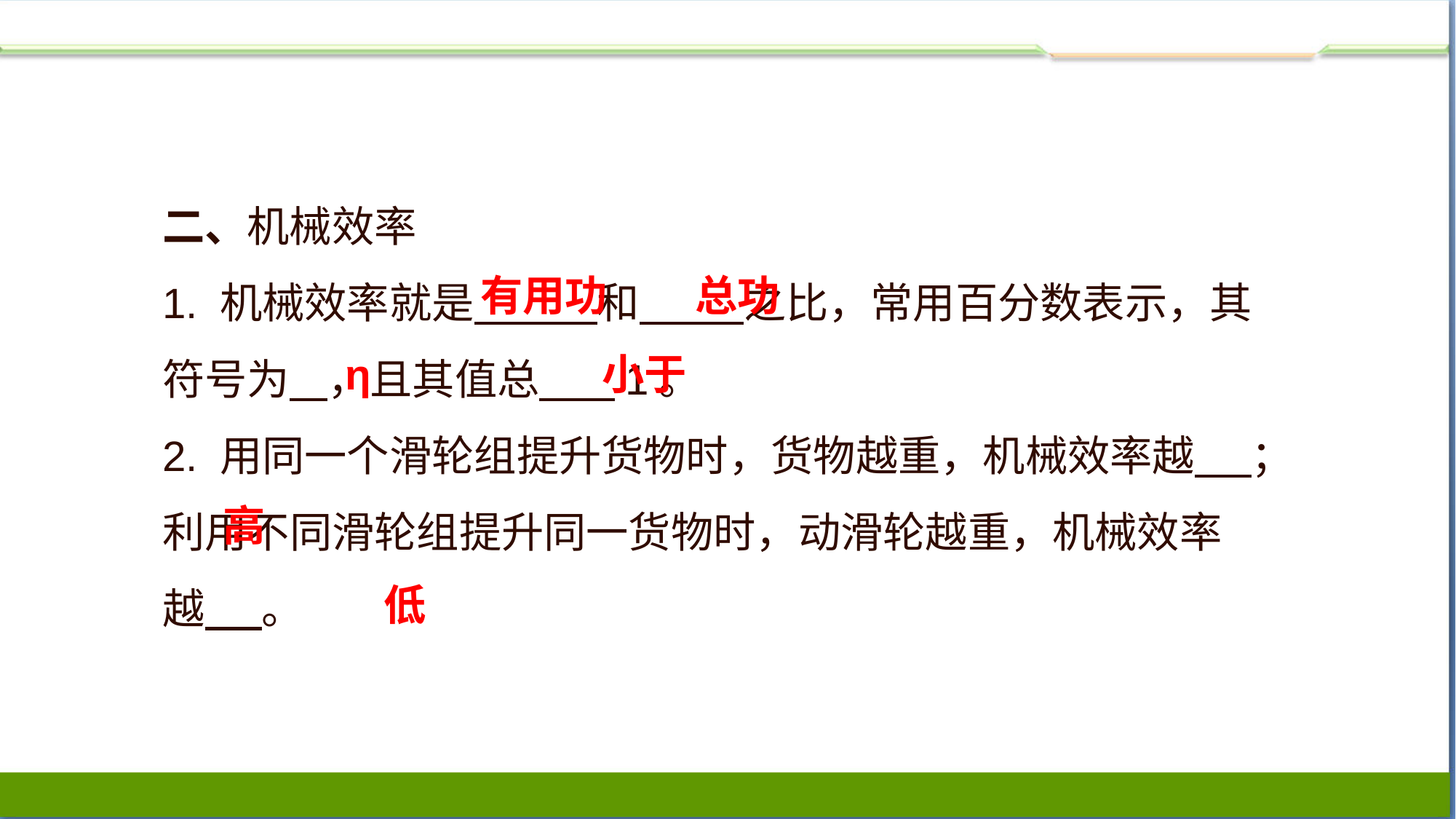

二、机械效率
1. 机械效率就是             和           之比，常用百分数表示，其符号为    ，且其值总        1。
2. 用同一个滑轮组提升货物时，货物越重，机械效率越      ；利用不同滑轮组提升同一货物时，动滑轮越重，机械效率越      。

总功
有用功
η
小于
高
低